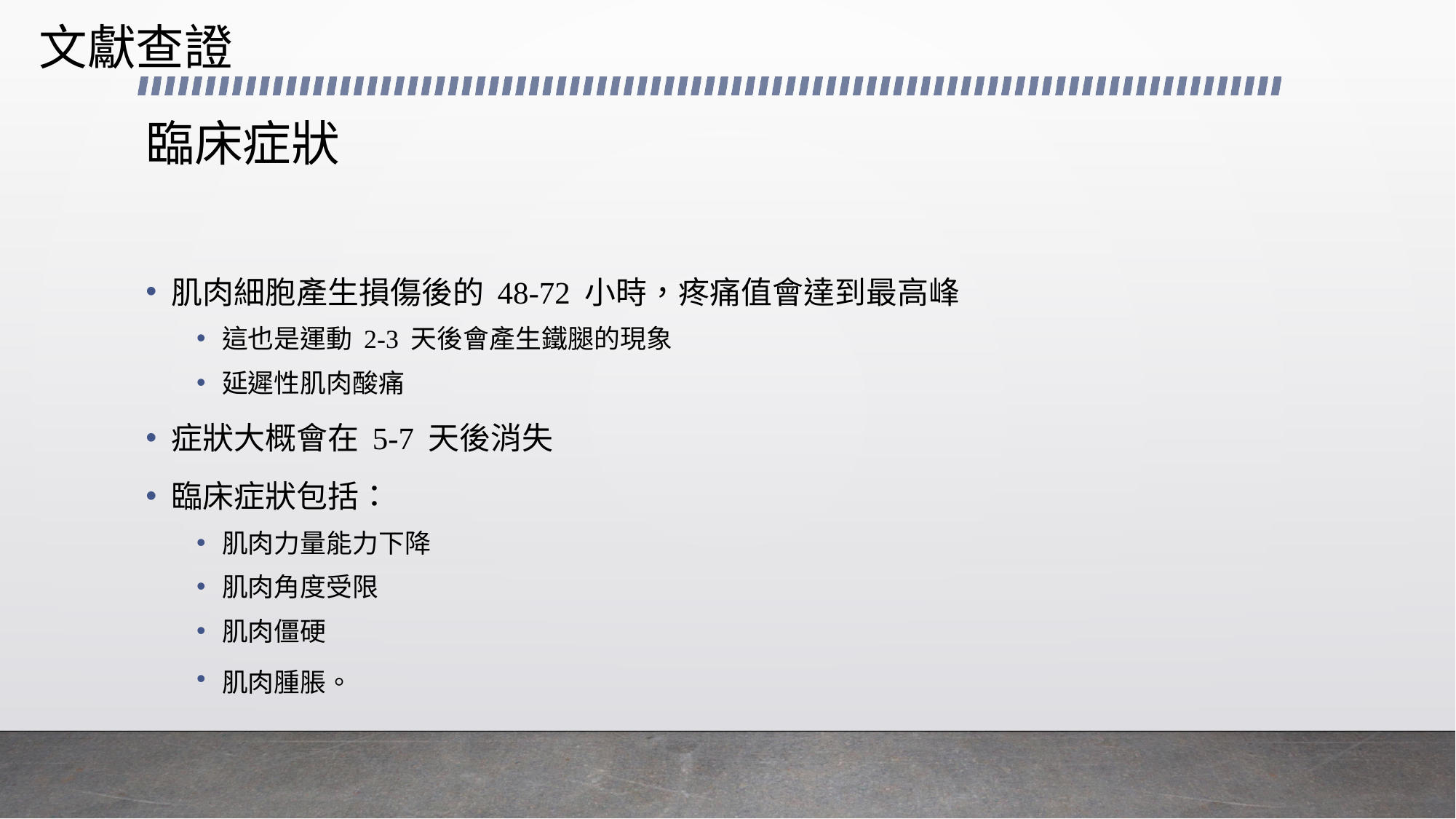

文獻查證
# 臨床症狀
肌肉細胞產生損傷後的 48-72 小時，疼痛值會達到最高峰
這也是運動 2-3 天後會產生鐵腿的現象
延遲性肌肉酸痛
症狀大概會在 5-7 天後消失
臨床症狀包括：
肌肉力量能力下降
肌肉角度受限
肌肉僵硬
肌肉腫脹。